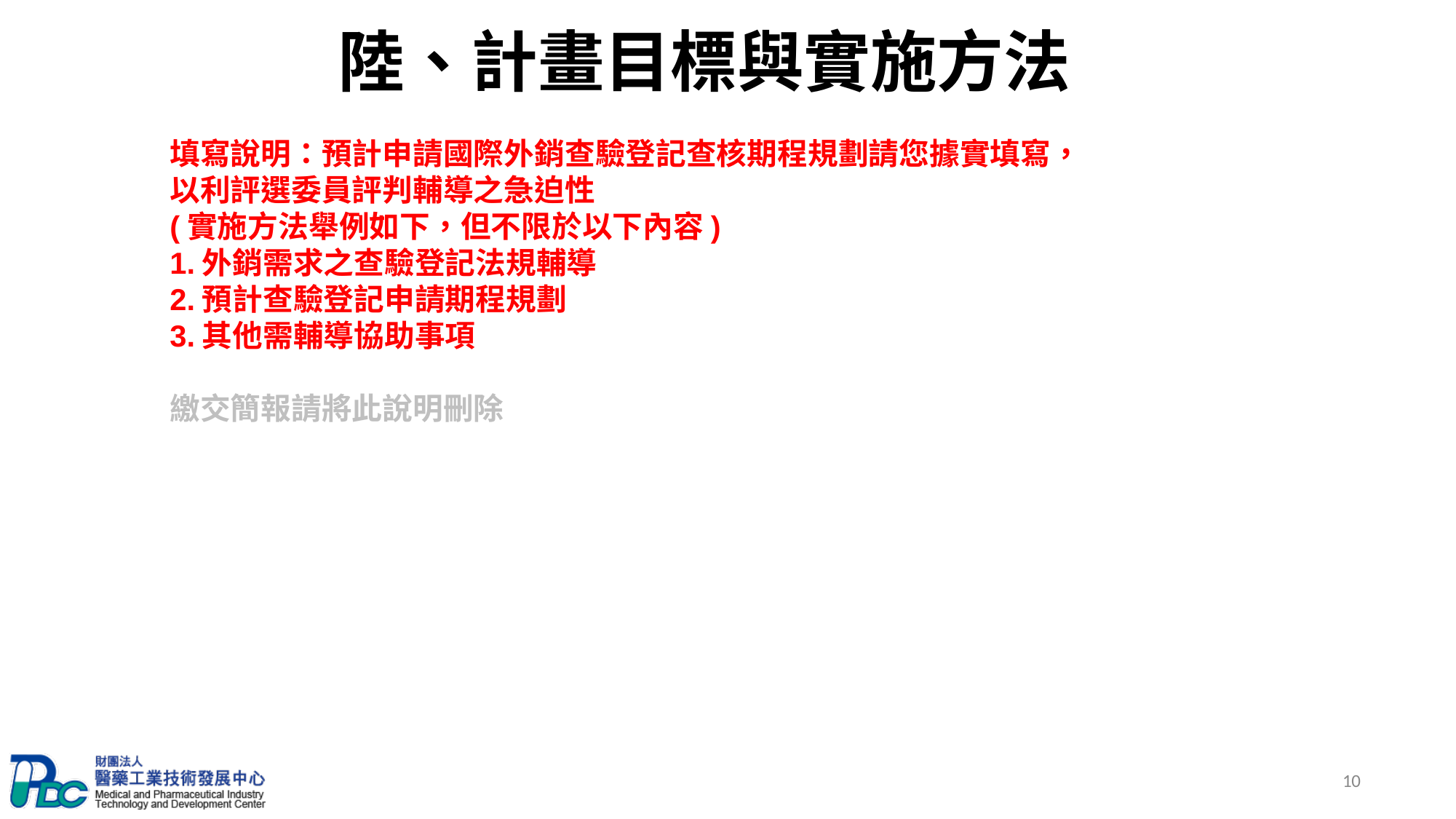

陸、計畫目標與實施方法
填寫說明：預計申請國際外銷查驗登記查核期程規劃請您據實填寫，以利評選委員評判輔導之急迫性
(實施方法舉例如下，但不限於以下內容)
1.外銷需求之查驗登記法規輔導
2.預計查驗登記申請期程規劃
3.其他需輔導協助事項

繳交簡報請將此說明刪除

10